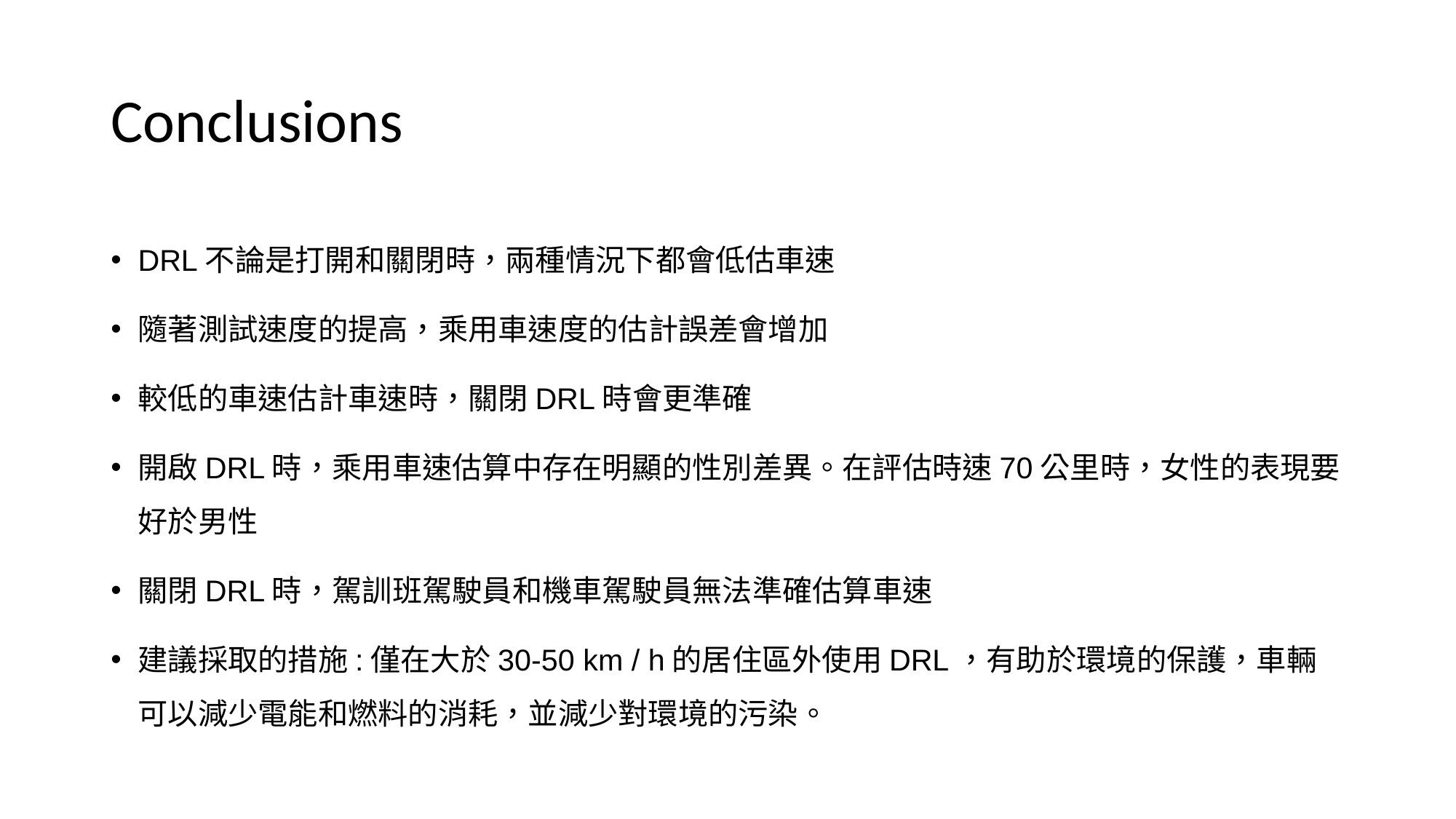

# Conclusions
DRL不論是打開和關閉時，兩種情況下都會低估車速
隨著測試速度的提高，乘用車速度的估計誤差會增加
較低的車速估計車速時，關閉DRL時會更準確
開啟DRL時，乘用車速估算中存在明顯的性別差異。在評估時速70公里時，女性的表現要好於男性
關閉DRL時，駕訓班駕駛員和機車駕駛員無法準確估算車速
建議採取的措施:僅在大於30-50 km / h的居住區外使用DRL，有助於環境的保護，車輛可以減少電能和燃料的消耗，並減少對環境的污染。